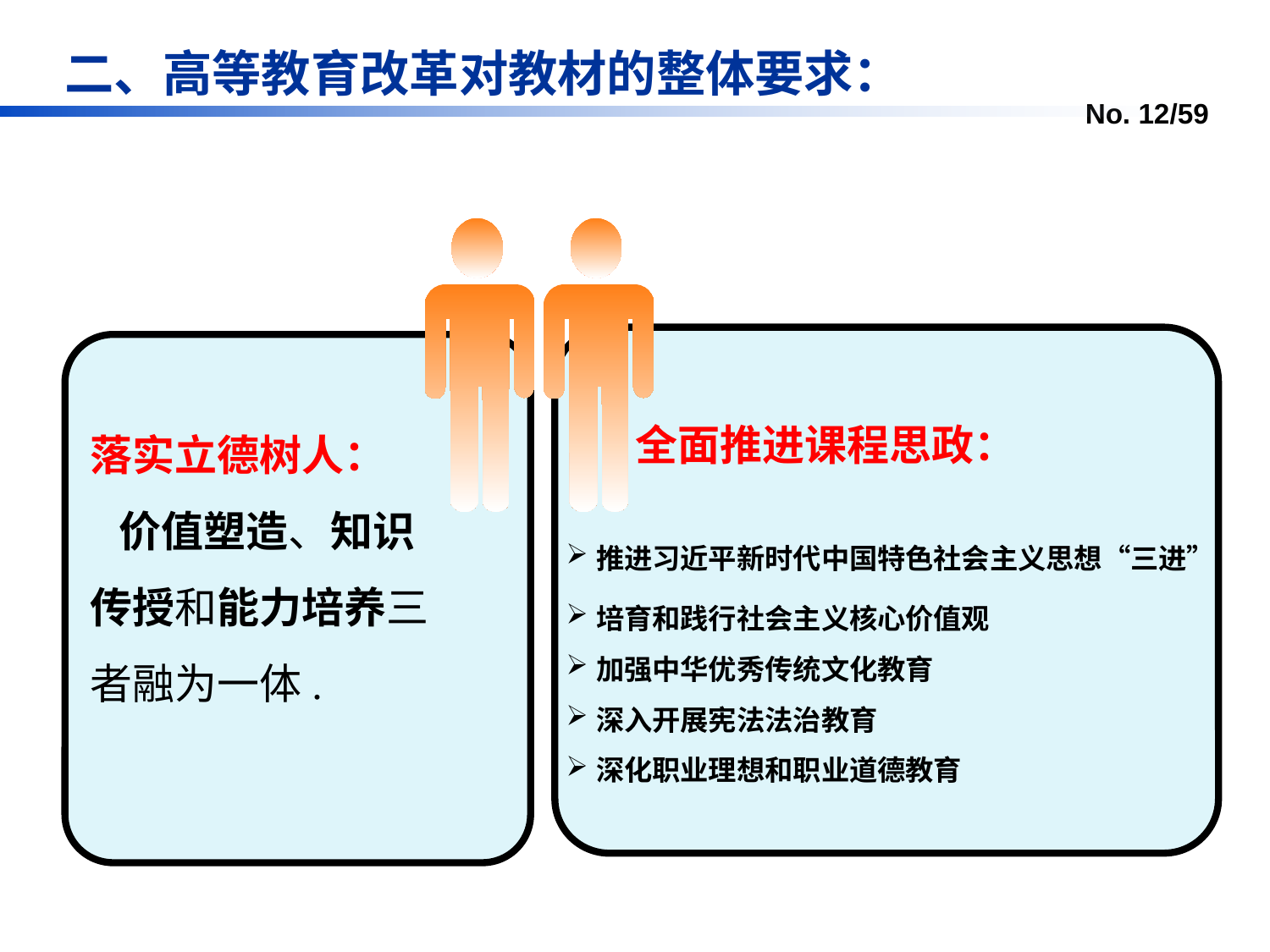

二、高等教育改革对教材的整体要求：

全面推进课程思政：
落实立德树人：
  价值塑造、知识传授和能力培养三者融为一体.
推进习近平新时代中国特色社会主义思想“三进”
培育和践行社会主义核心价值观
加强中华优秀传统文化教育
深入开展宪法法治教育
深化职业理想和职业道德教育